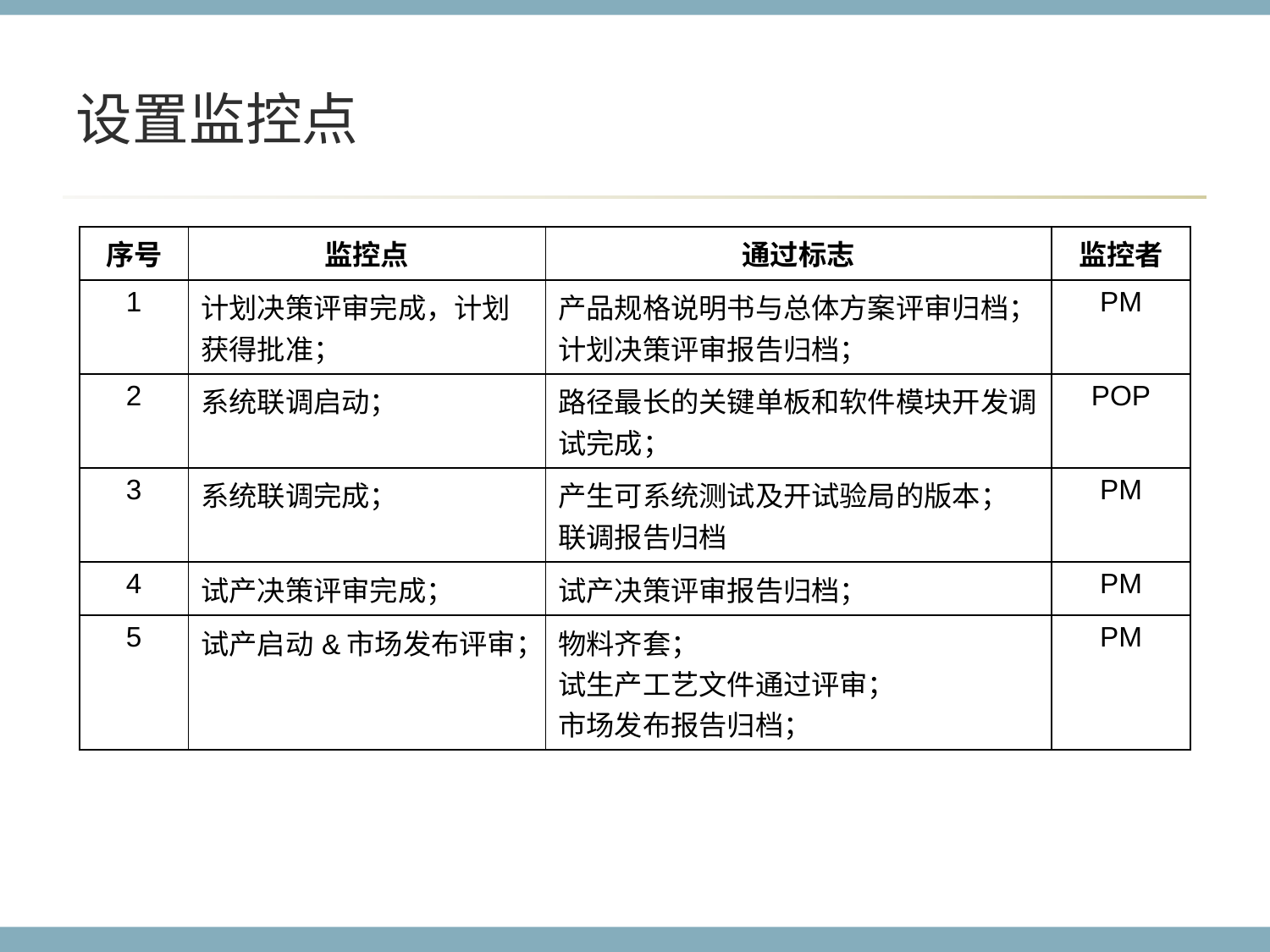

# 设置监控点
| 序号 | 监控点 | 通过标志 | 监控者 |
| --- | --- | --- | --- |
| 1 | 计划决策评审完成，计划获得批准； | 产品规格说明书与总体方案评审归档； 计划决策评审报告归档； | PM |
| 2 | 系统联调启动； | 路径最长的关键单板和软件模块开发调试完成； | POP |
| 3 | 系统联调完成； | 产生可系统测试及开试验局的版本； 联调报告归档 | PM |
| 4 | 试产决策评审完成； | 试产决策评审报告归档； | PM |
| 5 | 试产启动&市场发布评审； | 物料齐套； 试生产工艺文件通过评审； 市场发布报告归档； | PM |